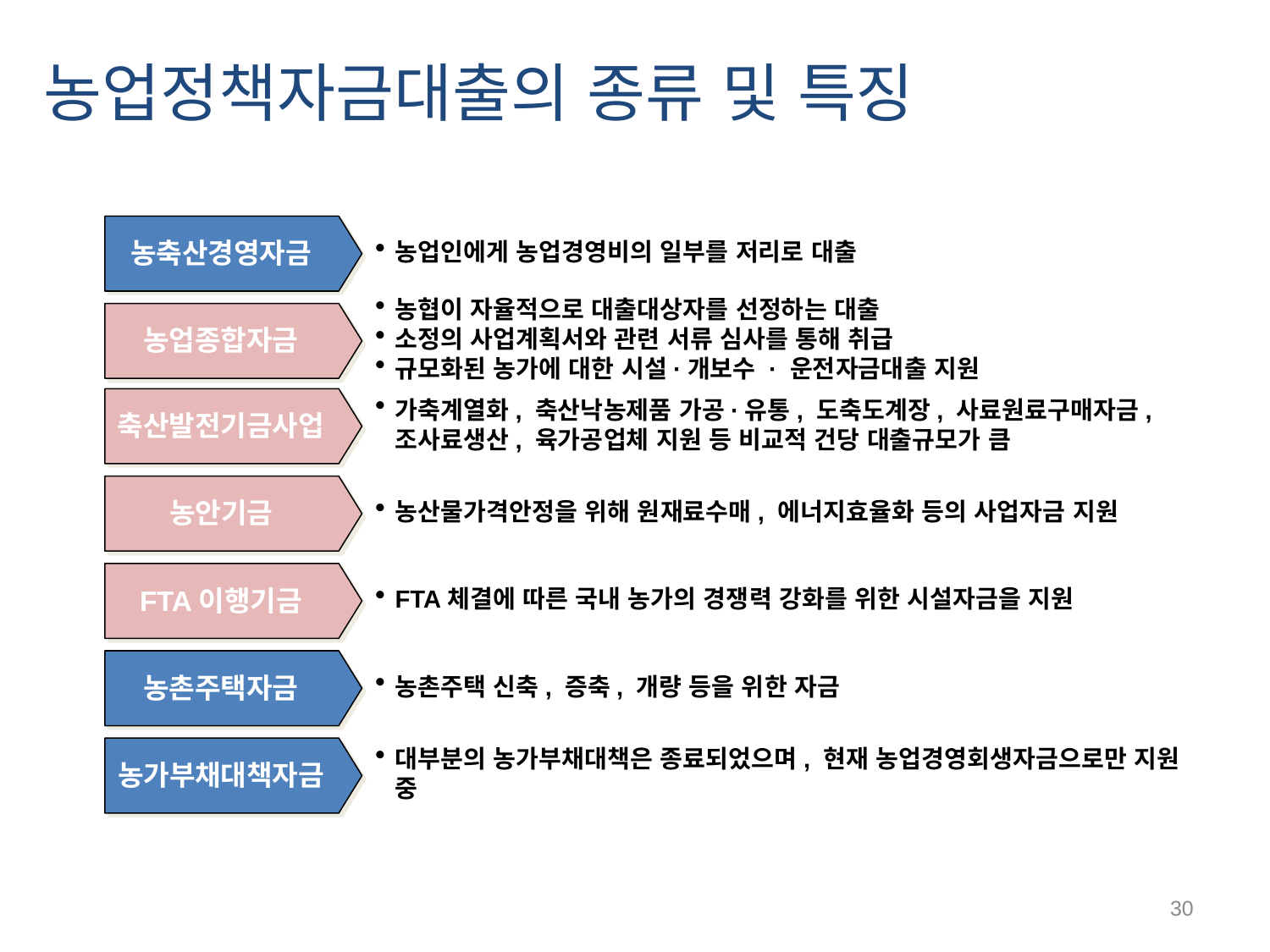

농업정책자금대출의 종류 및 특징

농축산경영자금
농업인에게 농업경영비의 일부를 저리로 대출
농협이 자율적으로 대출대상자를 선정하는 대출
소정의 사업계획서와 관련 서류 심사를 통해 취급
규모화된 농가에 대한 시설·개보수 · 운전자금대출 지원

농업종합자금

축산발전기금사업
가축계열화, 축산낙농제품 가공·유통, 도축도계장, 사료원료구매자금,
조사료생산, 육가공업체 지원 등 비교적 건당 대출규모가 큼

농안기금
농산물가격안정을 위해 원재료수매, 에너지효율화 등의 사업자금 지원

FTA이행기금
FTA체결에 따른 국내 농가의 경쟁력 강화를 위한 시설자금을 지원

농촌주택자금
농촌주택 신축, 증축, 개량 등을 위한 자금

농가부채대책자금
대부분의 농가부채대책은 종료되었으며, 현재 농업경영회생자금으로만 지원 중
30